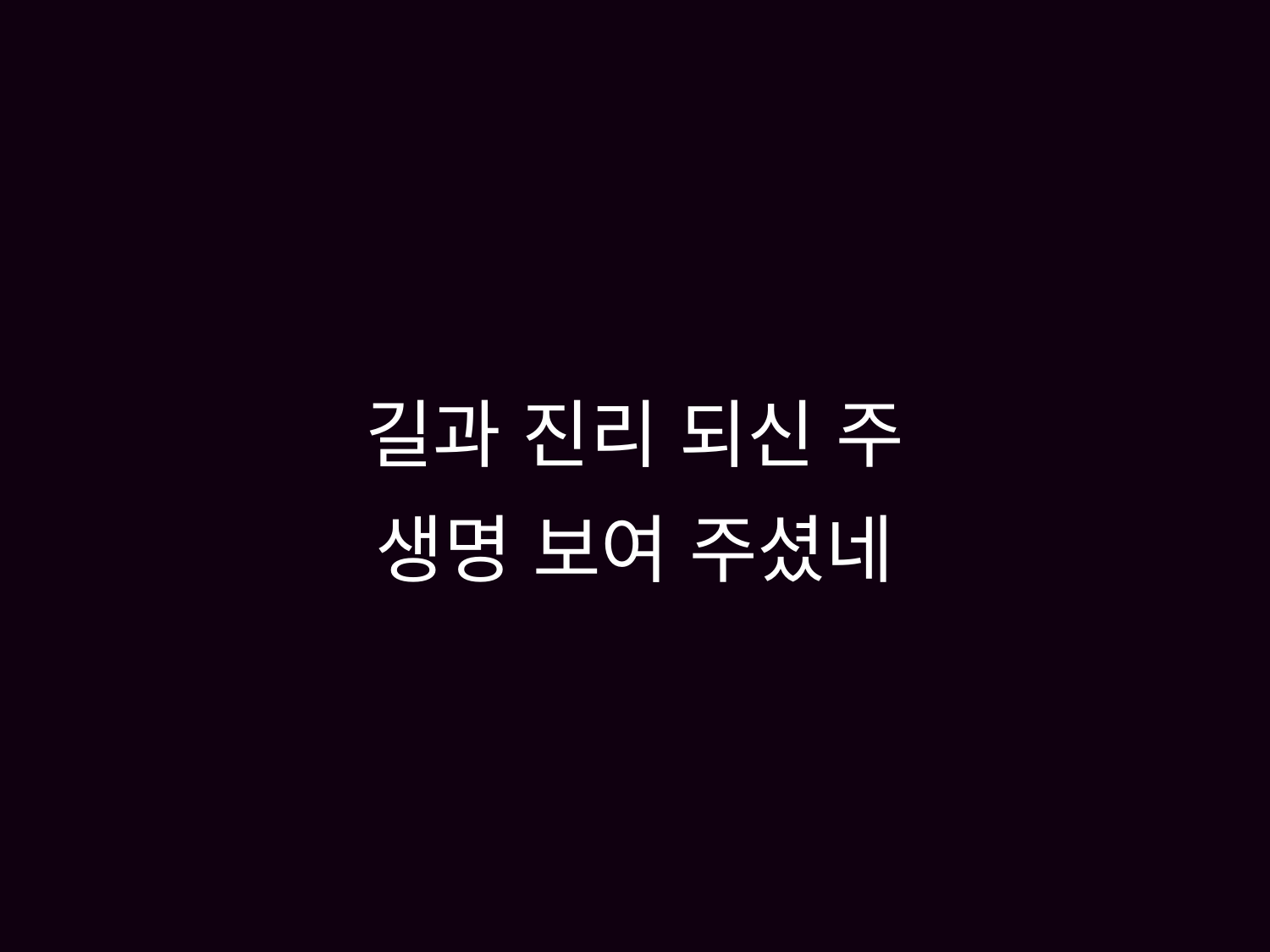

# 길과 진리 되신 주 생명 보여 주셨네